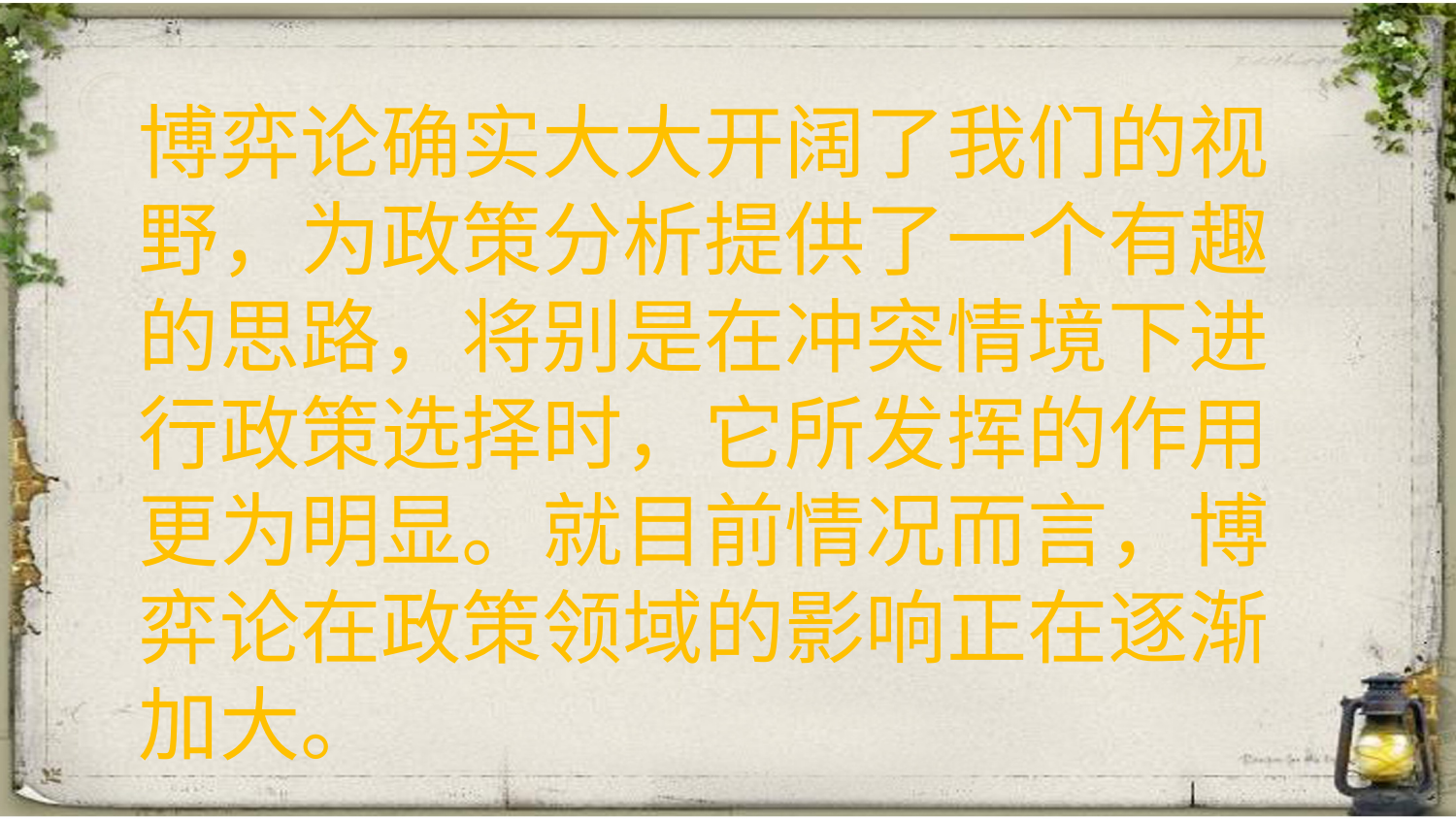

博弈论确实大大开阔了我们的视野，为政策分析提供了一个有趣的思路，将别是在冲突情境下进行政策选择时，它所发挥的作用更为明显。就目前情况而言，博弈论在政策领域的影响正在逐渐加大。